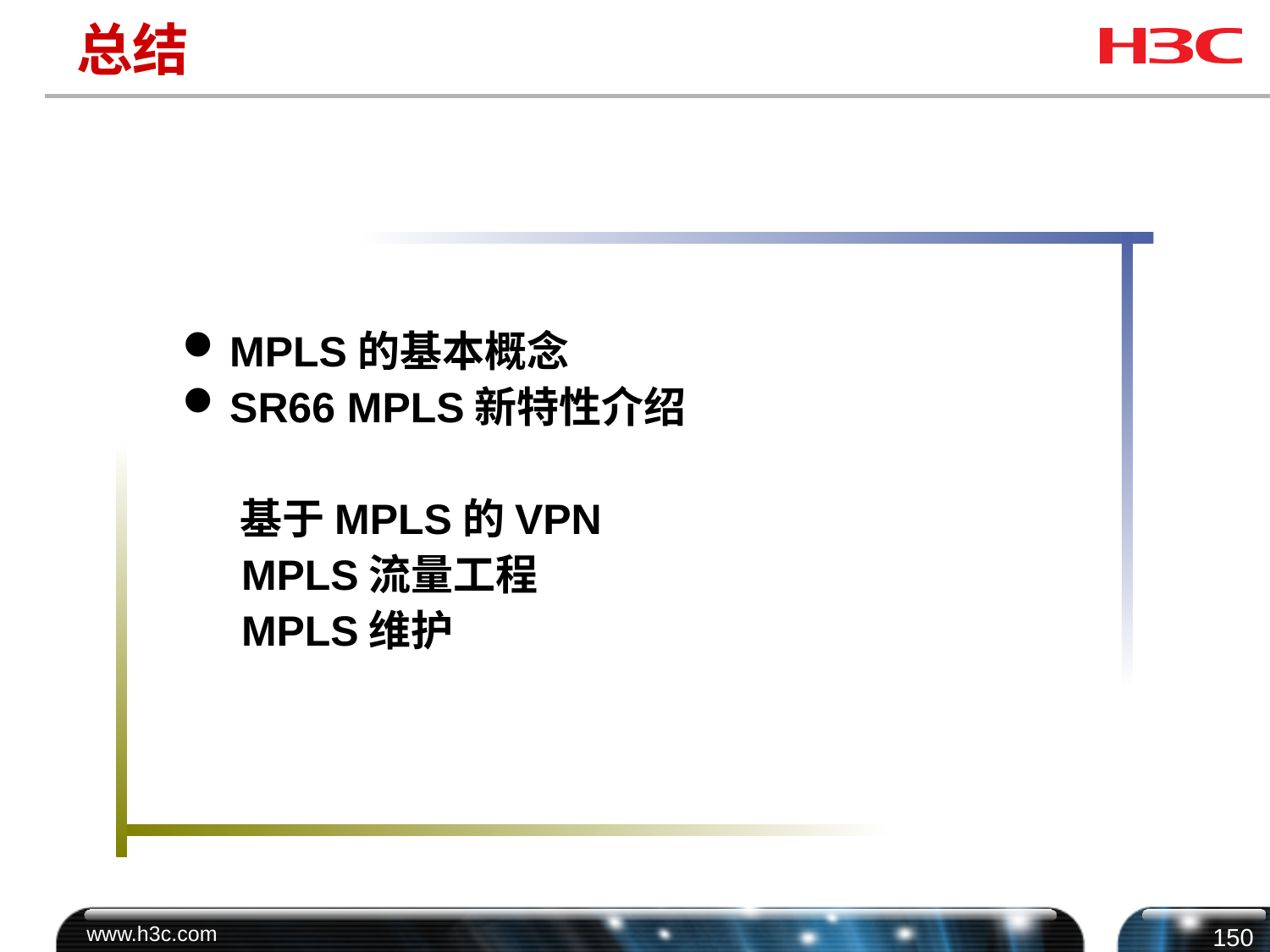

# 总结

MPLS的基本概念
SR66 MPLS新特性介绍

     基于MPLS的VPN
     MPLS流量工程
     MPLS维护